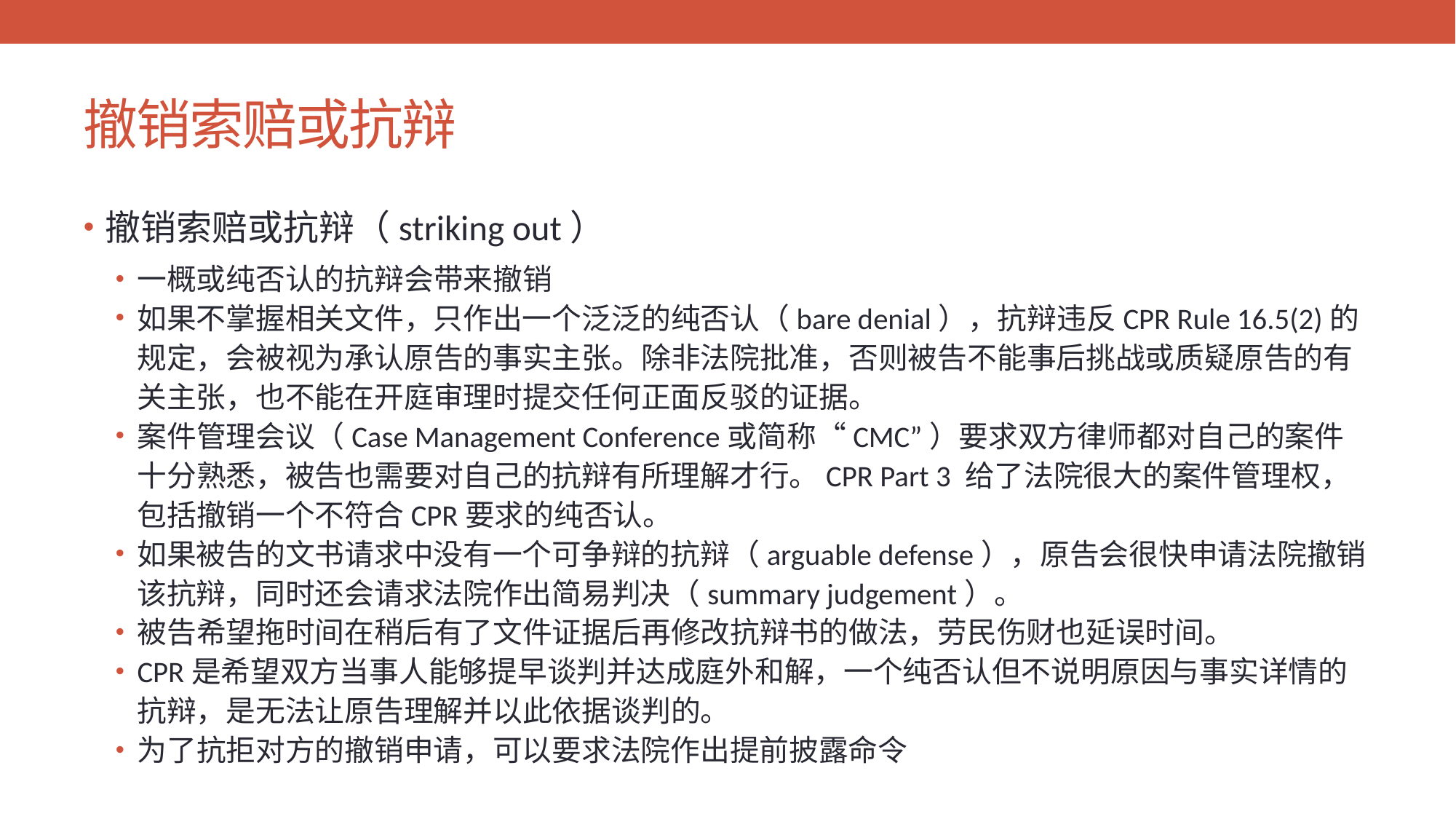

# 撤销索赔或抗辩
撤销索赔或抗辩（striking out）
一概或纯否认的抗辩会带来撤销
如果不掌握相关文件，只作出一个泛泛的纯否认（bare denial），抗辩违反CPR Rule 16.5(2)的规定，会被视为承认原告的事实主张。除非法院批准，否则被告不能事后挑战或质疑原告的有关主张，也不能在开庭审理时提交任何正面反驳的证据。
案件管理会议（Case Management Conference或简称“CMC”）要求双方律师都对自己的案件十分熟悉，被告也需要对自己的抗辩有所理解才行。CPR Part 3 给了法院很大的案件管理权，包括撤销一个不符合CPR要求的纯否认。
如果被告的文书请求中没有一个可争辩的抗辩（arguable defense），原告会很快申请法院撤销该抗辩，同时还会请求法院作出简易判决（summary judgement）。
被告希望拖时间在稍后有了文件证据后再修改抗辩书的做法，劳民伤财也延误时间。
CPR是希望双方当事人能够提早谈判并达成庭外和解，一个纯否认但不说明原因与事实详情的抗辩，是无法让原告理解并以此依据谈判的。
为了抗拒对方的撤销申请，可以要求法院作出提前披露命令